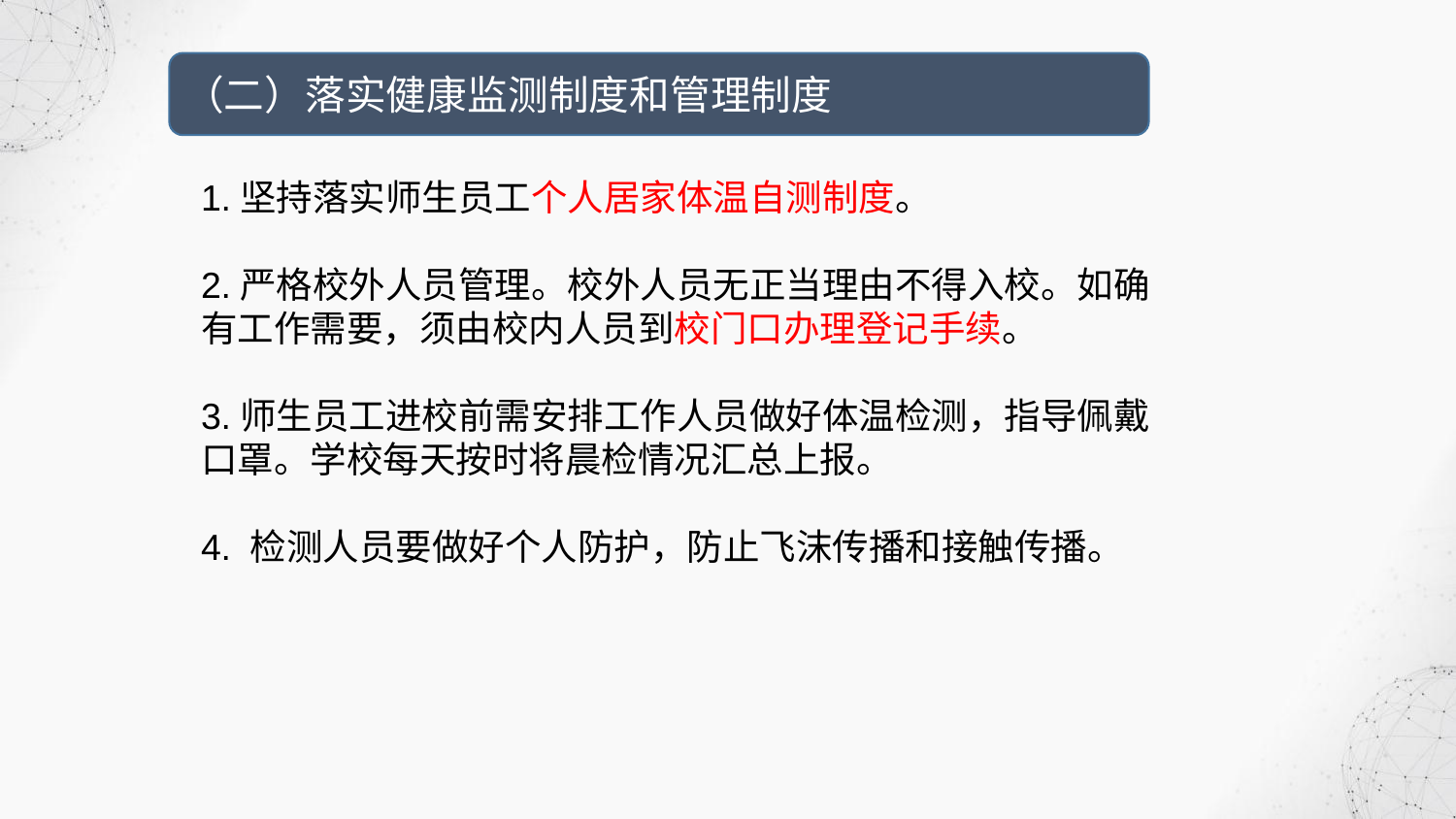

（二）落实健康监测制度和管理制度
1.坚持落实师生员工个人居家体温自测制度。

2.严格校外人员管理。校外人员无正当理由不得入校。如确有工作需要，须由校内人员到校门口办理登记手续。

3.师生员工进校前需安排工作人员做好体温检测，指导佩戴口罩。学校每天按时将晨检情况汇总上报。

4. 检测人员要做好个人防护，防止飞沫传播和接触传播。